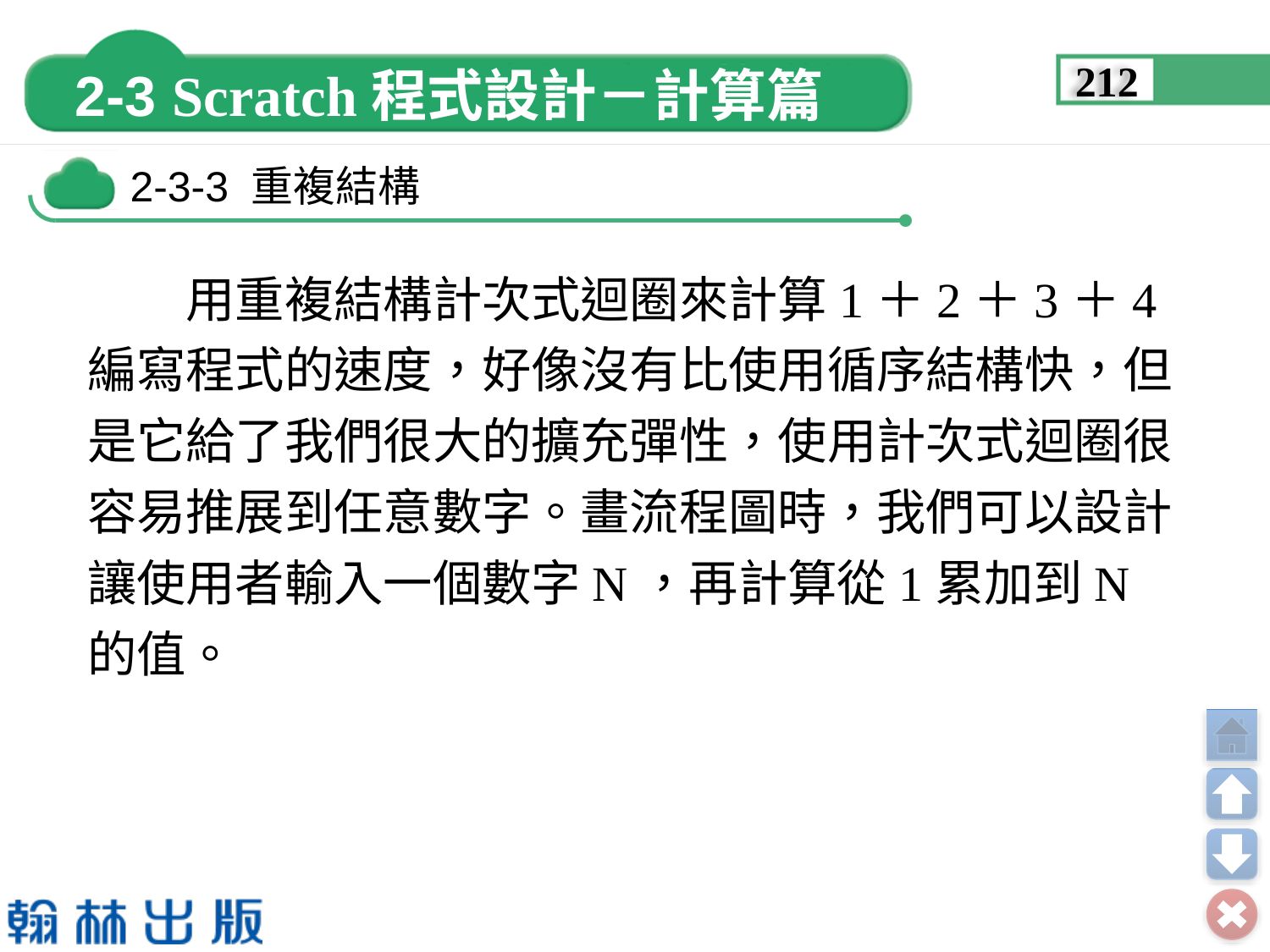

212
　　用重複結構計次式迴圈來計算1＋2＋3＋4編寫程式的速度，好像沒有比使用循序結構快，但是它給了我們很大的擴充彈性，使用計次式迴圈很容易推展到任意數字。畫流程圖時，我們可以設計讓使用者輸入一個數字N，再計算從1累加到N的值。